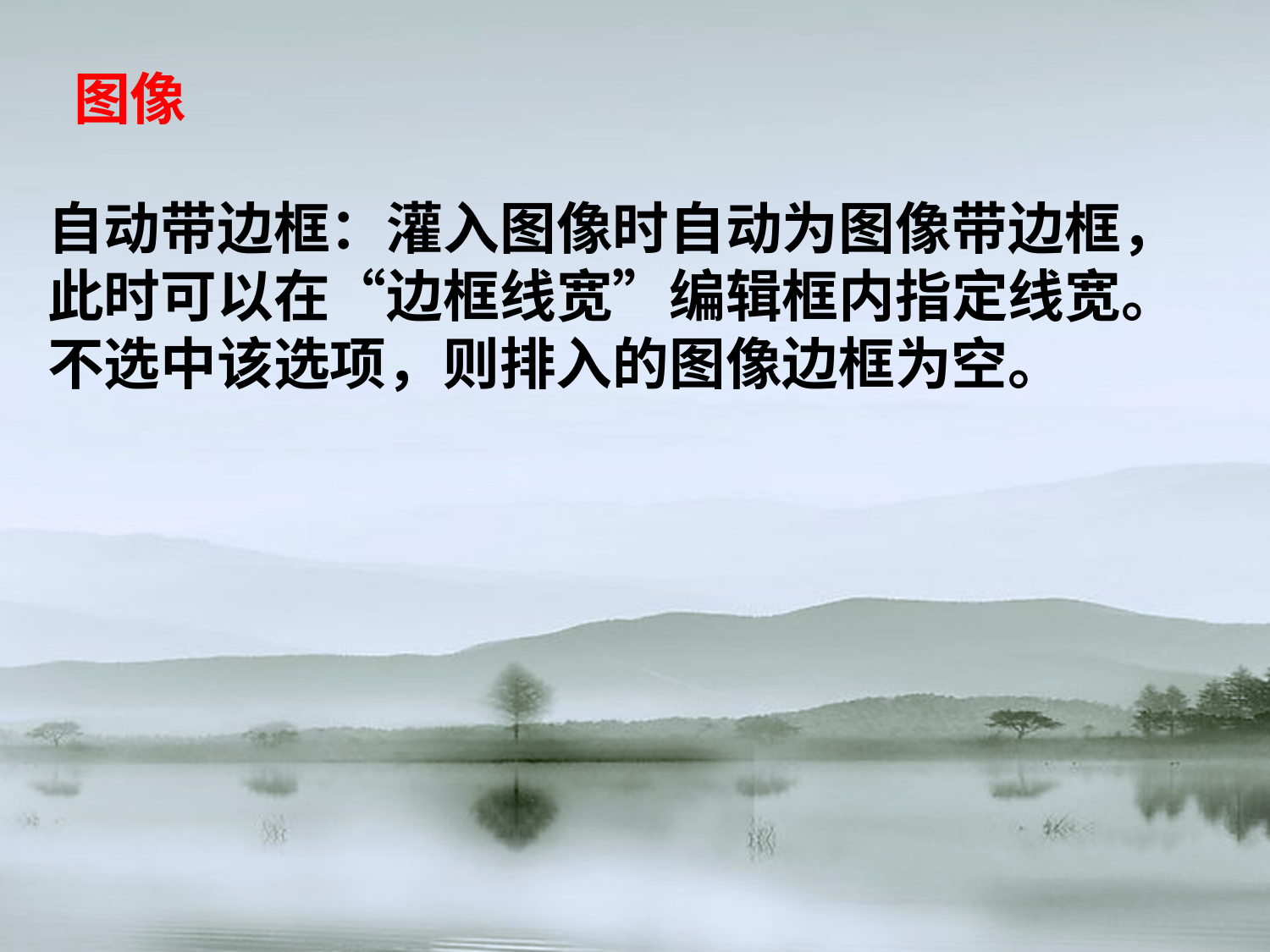

# 图像
自动带边框：灌入图像时自动为图像带边框，此时可以在“边框线宽”编辑框内指定线宽。不选中该选项，则排入的图像边框为空。